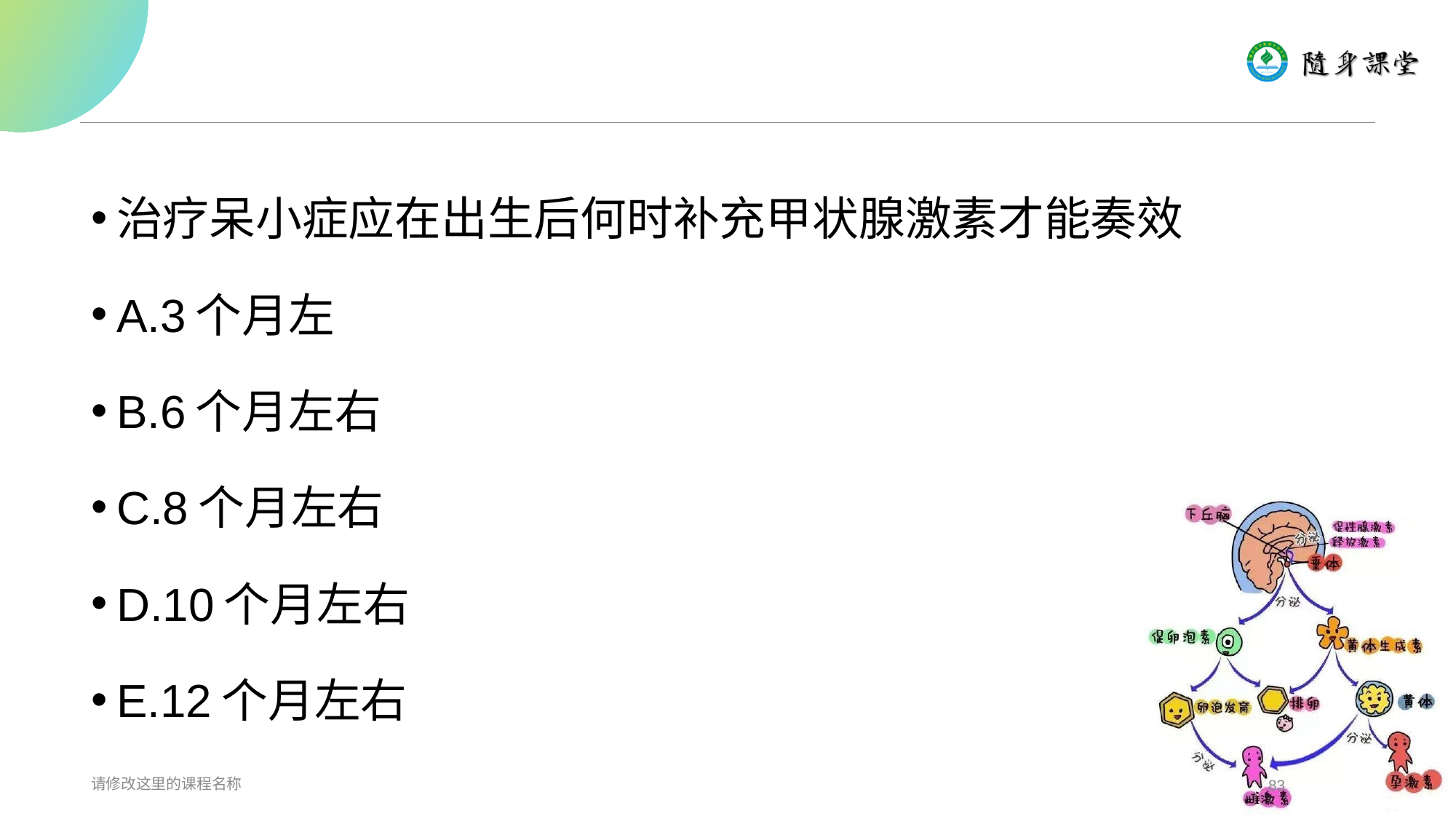

#
治疗呆小症应在出生后何时补充甲状腺激素才能奏效
A.3个月左
B.6个月左右
C.8个月左右
D.10个月左右
E.12个月左右
请修改这里的课程名称
83